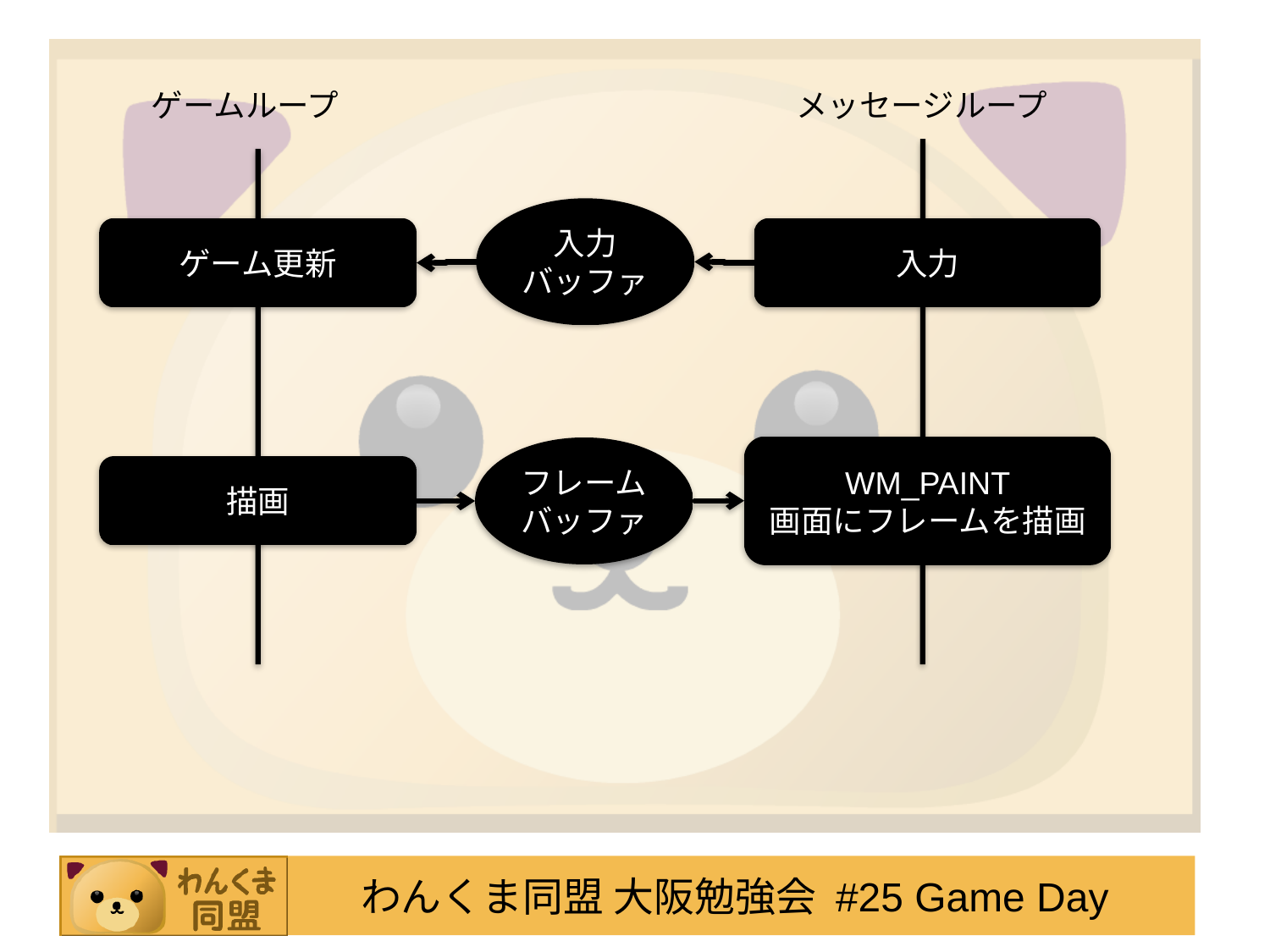

ゲームループ
メッセージループ
入力
バッファ
ゲーム更新
入力
WM_PAINT
画面にフレームを描画
フレーム
バッファ
描画